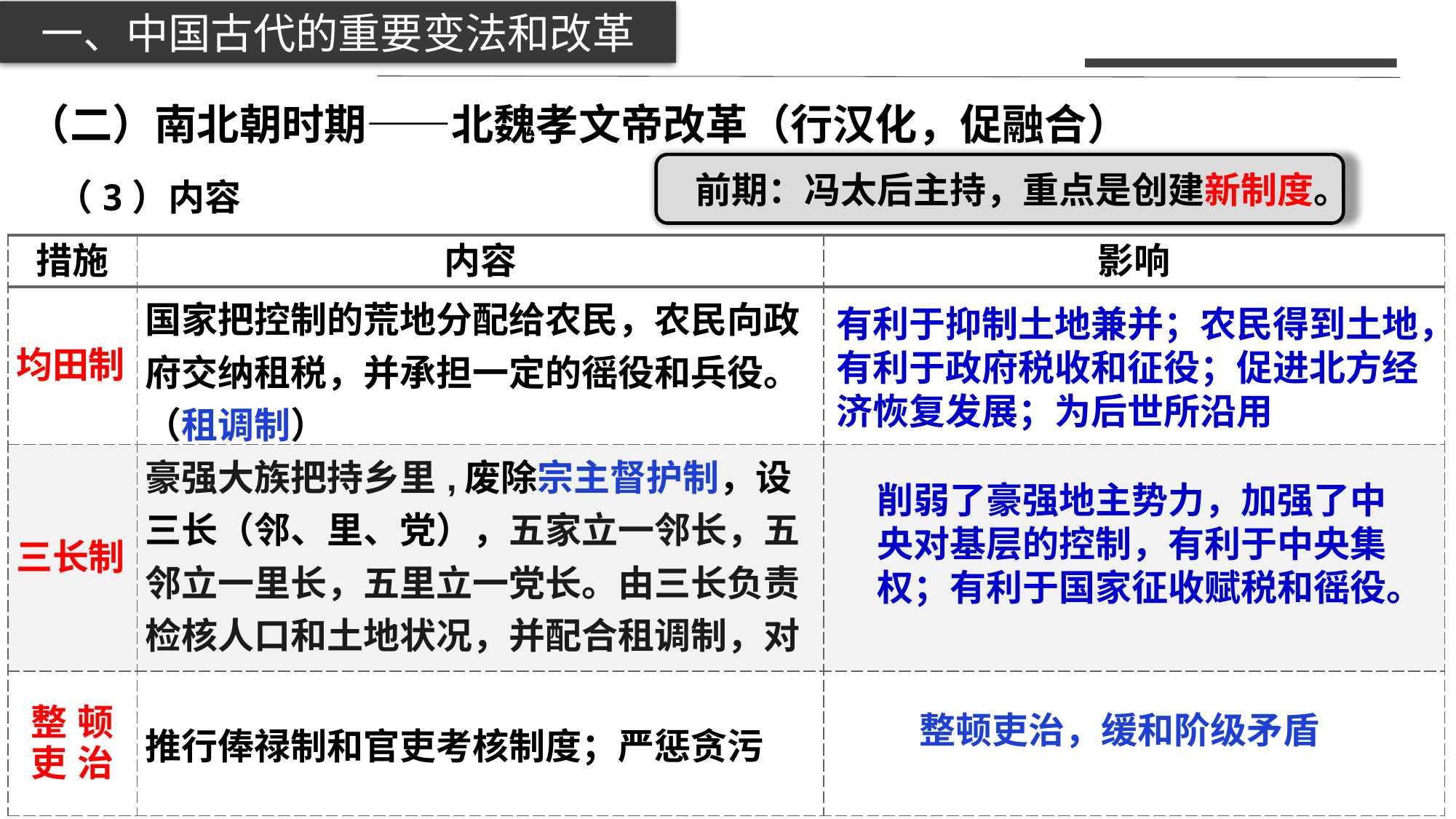

一、中国古代的重要变法和改革

（二）南北朝时期——北魏孝文帝改革（行汉化，促融合）
  前期：冯太后主持，重点是创建新制度。
（3）内容
| 措施 | 内容 | 影响 |
| --- | --- | --- |
| 均田制 | 国家把控制的荒地分配给农民，农民向政府交纳租税，并承担一定的徭役和兵役。（租调制） |  |
| 三长制 | 豪强大族把持乡里,废除宗主督护制，设三长（邻、里、党），五家立一邻长，五邻立一里长，五里立一党长。由三长负责检核人口和土地状况，并配合租调制，对受田农民征发租调和徭役 |  |
| 整 顿 吏 治 | 推行俸禄制和官吏考核制度；严惩贪污 |  |
有利于抑制土地兼并；农民得到土地，有利于政府税收和征役；促进北方经济恢复发展；为后世所沿用
削弱了豪强地主势力，加强了中央对基层的控制，有利于中央集权；有利于国家征收赋税和徭役。
整顿吏治，缓和阶级矛盾